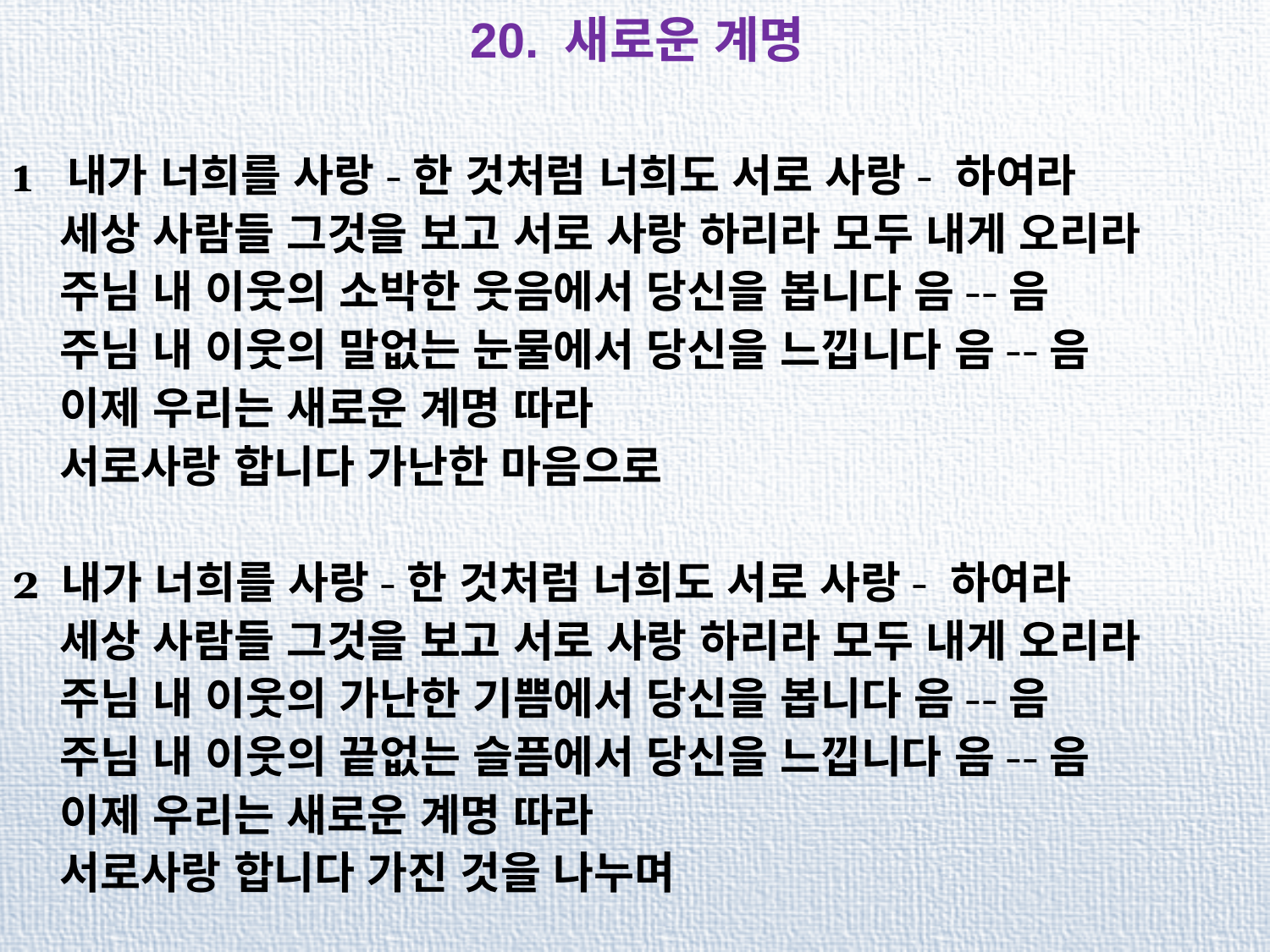

20. 새로운 계명
1  내가 너희를 사랑-한 것처럼 너희도 서로 사랑- 하여라
   세상 사람들 그것을 보고 서로 사랑 하리라 모두 내게 오리라
   주님 내 이웃의 소박한 웃음에서 당신을 봅니다 음--음
   주님 내 이웃의 말없는 눈물에서 당신을 느낍니다 음--음
   이제 우리는 새로운 계명 따라
   서로사랑 합니다 가난한 마음으로

2 내가 너희를 사랑-한 것처럼 너희도 서로 사랑- 하여라
   세상 사람들 그것을 보고 서로 사랑 하리라 모두 내게 오리라
   주님 내 이웃의 가난한 기쁨에서 당신을 봅니다 음--음
   주님 내 이웃의 끝없는 슬픔에서 당신을 느낍니다 음--음
   이제 우리는 새로운 계명 따라
   서로사랑 합니다 가진 것을 나누며